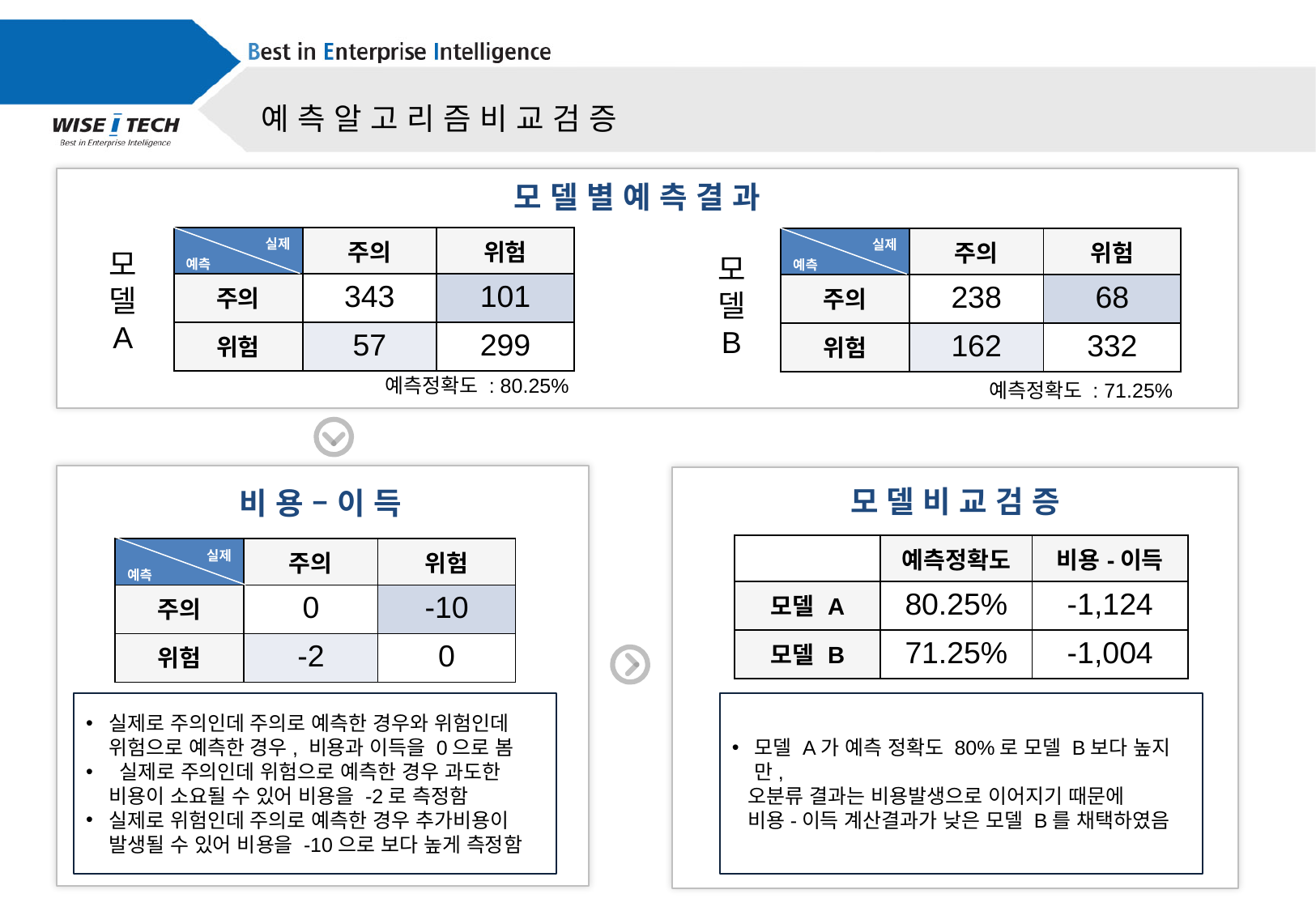

예 측 알 고 리 즘 비 교 검 증
결함면적을
모 델 별 예 측 결 과
| 실제 예측 | 주의 | 위험 |
| --- | --- | --- |
| 주의 | 343 | 101 |
| 위험 | 57 | 299 |
| 실제 예측 | 주의 | 위험 |
| --- | --- | --- |
| 주의 | 238 | 68 |
| 위험 | 162 | 332 |
모
델
A
모
델
B
예측정확도 : 80.25%
예측정확도 : 71.25%

결함면적을
결함면적을
모 델 비 교 검 증
비 용 – 이 득
|  | 예측정확도 | 비용-이득 |
| --- | --- | --- |
| 모델 A | 80.25% | -1,124 |
| 모델 B | 71.25% | -1,004 |
| 실제 예측 | 주의 | 위험 |
| --- | --- | --- |
| 주의 | 0 | -10 |
| 위험 | -2 | 0 |

실제로 주의인데 주의로 예측한 경우와 위험인데 위험으로 예측한 경우, 비용과 이득을 0으로 봄
 실제로 주의인데 위험으로 예측한 경우 과도한 비용이 소요될 수 있어 비용을 -2로 측정함
실제로 위험인데 주의로 예측한 경우 추가비용이 발생될 수 있어 비용을 -10으로 보다 높게 측정함
모델 A가 예측 정확도 80%로 모델 B보다 높지만,
  오분류 결과는 비용발생으로 이어지기 때문에
  비용-이득 계산결과가 낮은 모델 B를 채택하였음